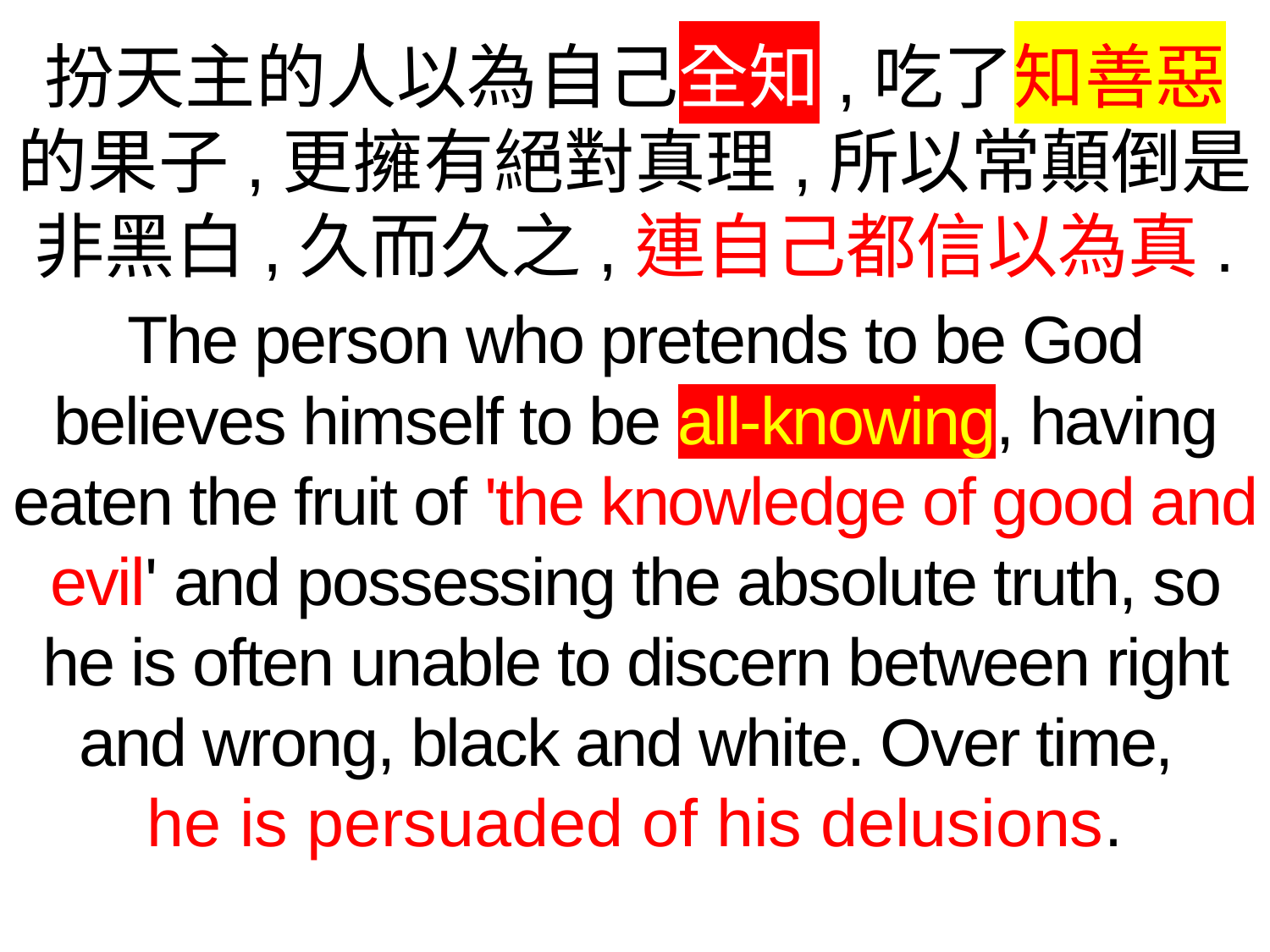

扮天主的人以為自己全知,吃了知善惡
的果子,更擁有絕對真理,所以常顛倒是非黑白,久而久之,連自己都信以為真.
The person who pretends to be God believes himself to be all-knowing, having eaten the fruit of 'the knowledge of good and evil' and possessing the absolute truth, so he is often unable to discern between right and wrong, black and white. Over time,
he is persuaded of his delusions.